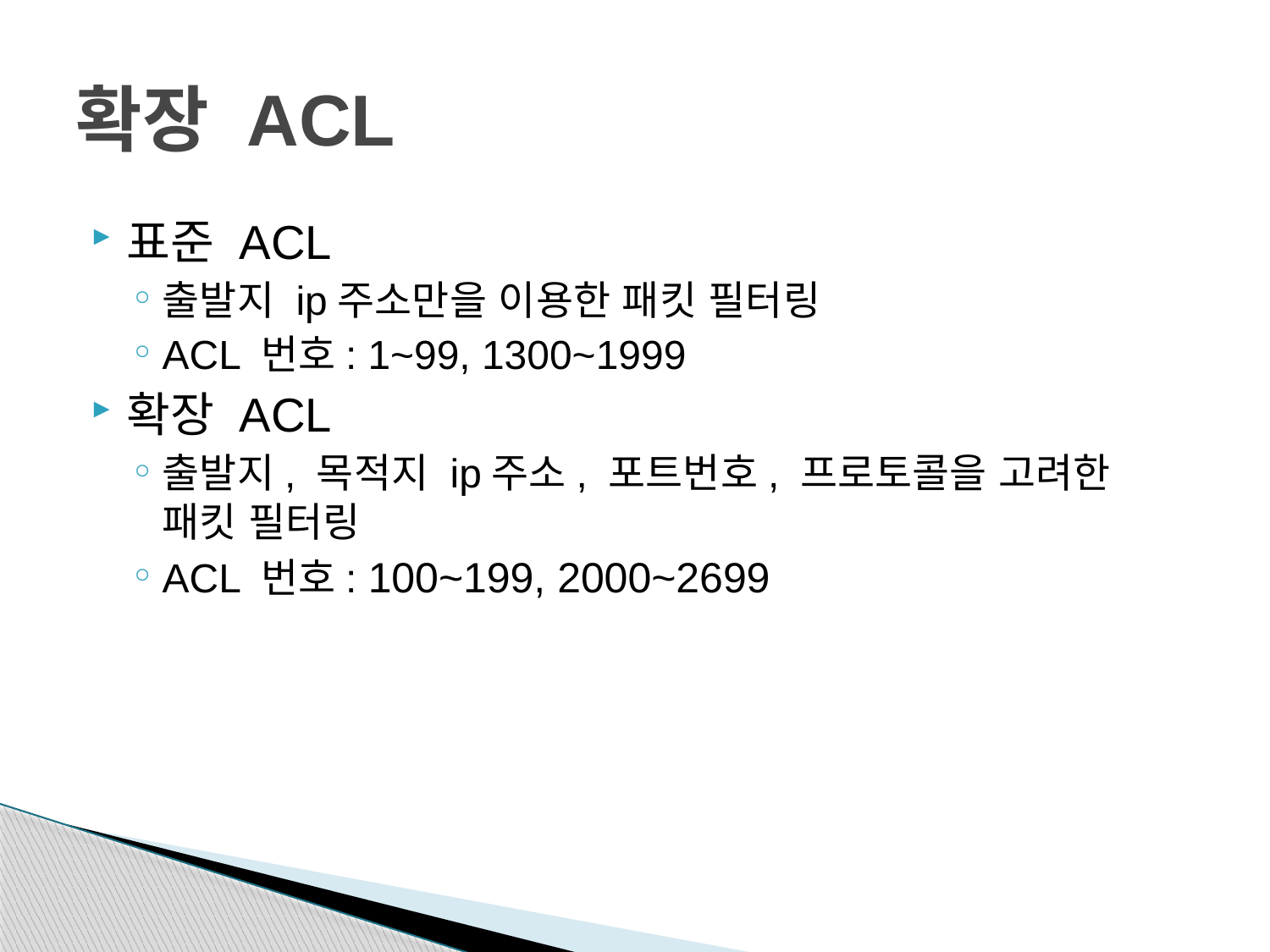

# 확장 ACL
표준 ACL
출발지 ip주소만을 이용한 패킷 필터링
ACL 번호: 1~99, 1300~1999
확장 ACL
출발지, 목적지 ip주소, 포트번호, 프로토콜을 고려한 패킷 필터링
ACL 번호: 100~199, 2000~2699